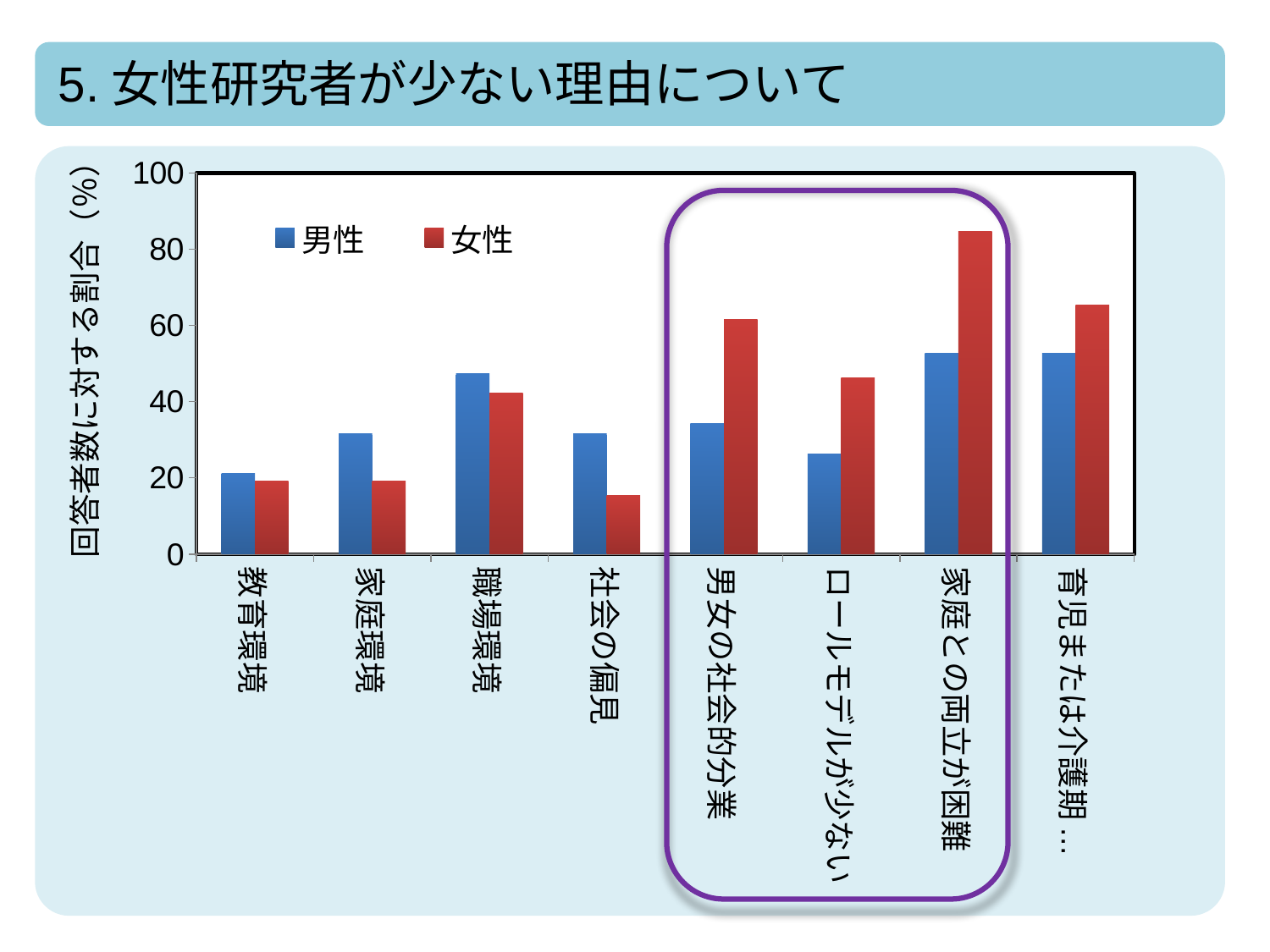

5.女性研究者が少ない理由について

### Chart

| Category | 男性 | 女性 |
|---|---|---|
| 教育環境 | 21.05263157894732 | 19.23076923076918 |
| 家庭環境 | 31.57894736842105 | 19.23076923076918 |
| 職場環境 | 47.36842105263153 | 42.30769230769223 |
| 社会の偏見 | 31.57894736842105 | 15.38461538461538 |
| 男女の社会的分業 | 34.21052631578947 | 61.53846153846154 |
| ロールモデルが少ない | 26.31578947368421 | 46.15384615384606 |
| 家庭との両立が困難 | 52.63157894736842 | 84.61538461538454 |
| 育児または介護期間後の復帰が困難 | 52.63157894736842 | 65.3846153846154 |
回答者数に対する割合（％）